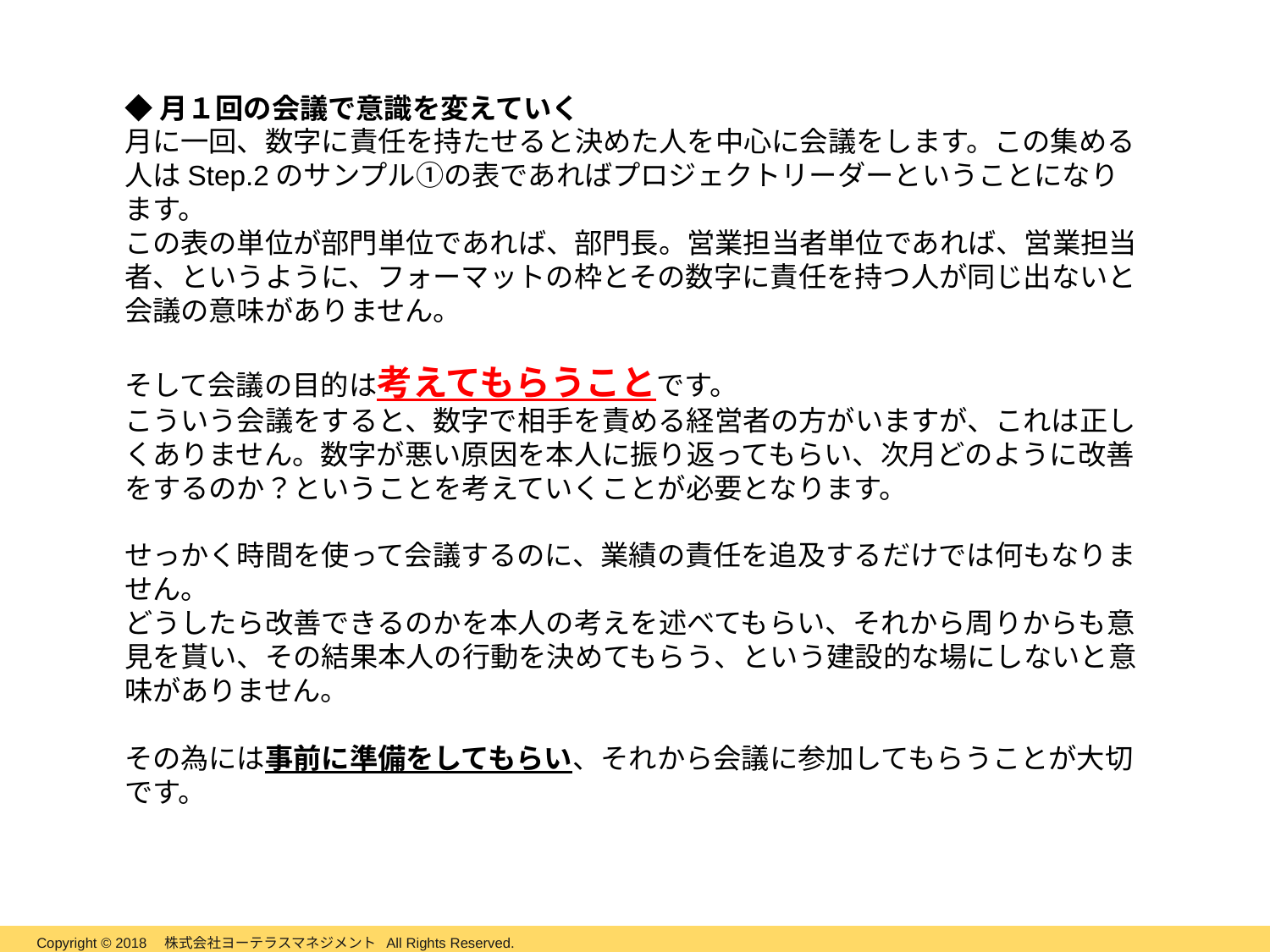

◆月１回の会議で意識を変えていく
月に一回、数字に責任を持たせると決めた人を中心に会議をします。この集める人はStep.2のサンプル①の表であればプロジェクトリーダーということになります。
この表の単位が部門単位であれば、部門長。営業担当者単位であれば、営業担当者、というように、フォーマットの枠とその数字に責任を持つ人が同じ出ないと会議の意味がありません。

そして会議の目的は考えてもらうことです。
こういう会議をすると、数字で相手を責める経営者の方がいますが、これは正しくありません。数字が悪い原因を本人に振り返ってもらい、次月どのように改善をするのか？ということを考えていくことが必要となります。

せっかく時間を使って会議するのに、業績の責任を追及するだけでは何もなりません。
どうしたら改善できるのかを本人の考えを述べてもらい、それから周りからも意見を貰い、その結果本人の行動を決めてもらう、という建設的な場にしないと意味がありません。

その為には事前に準備をしてもらい、それから会議に参加してもらうことが大切です。